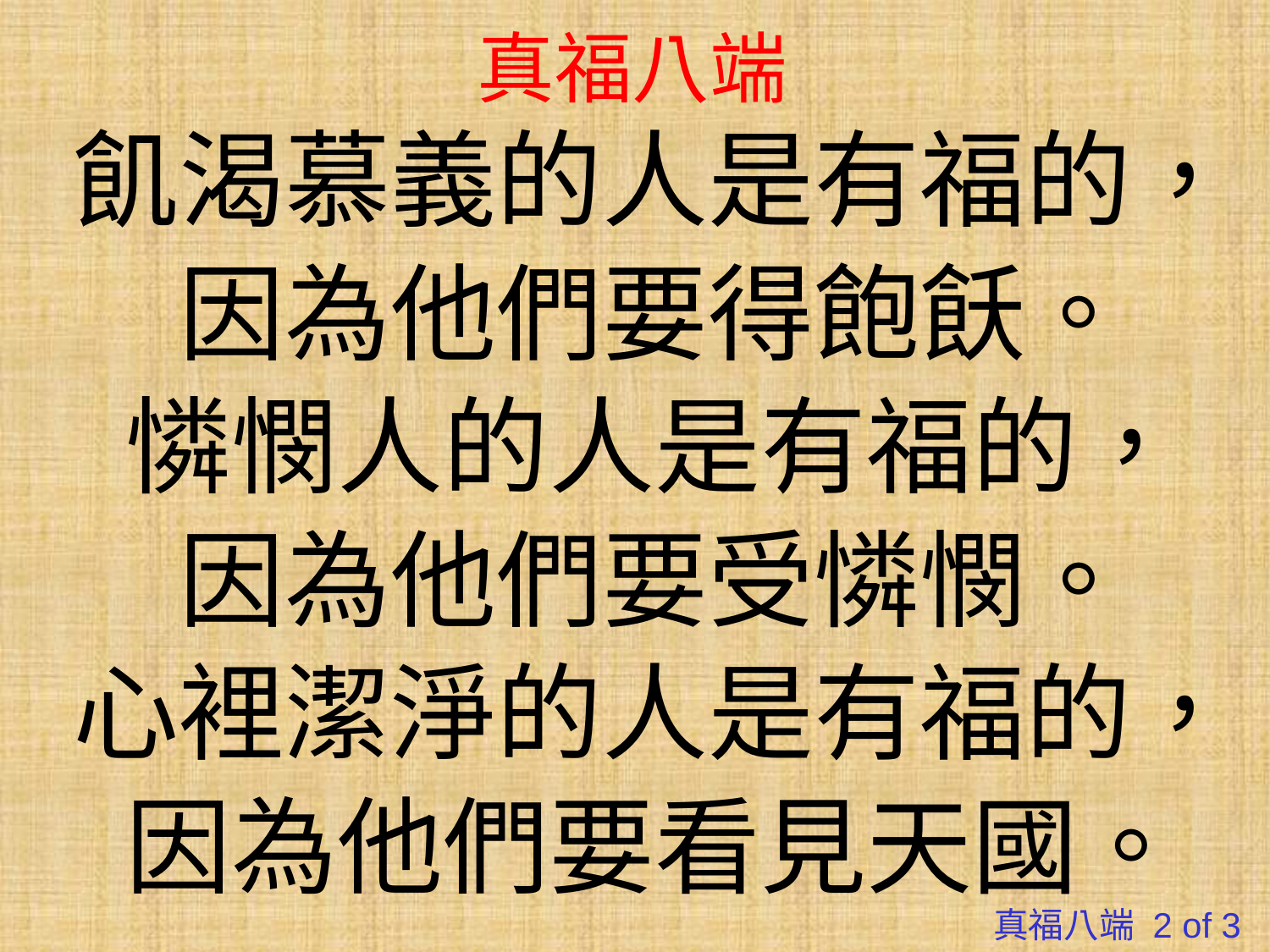

# 真福八端
飢渴慕義的人是有福的，
因為他們要得飽飫。
憐憫人的人是有福的，
因為他們要受憐憫。
心裡潔淨的人是有福的，
因為他們要看見天國。

真福八端 2 of 3